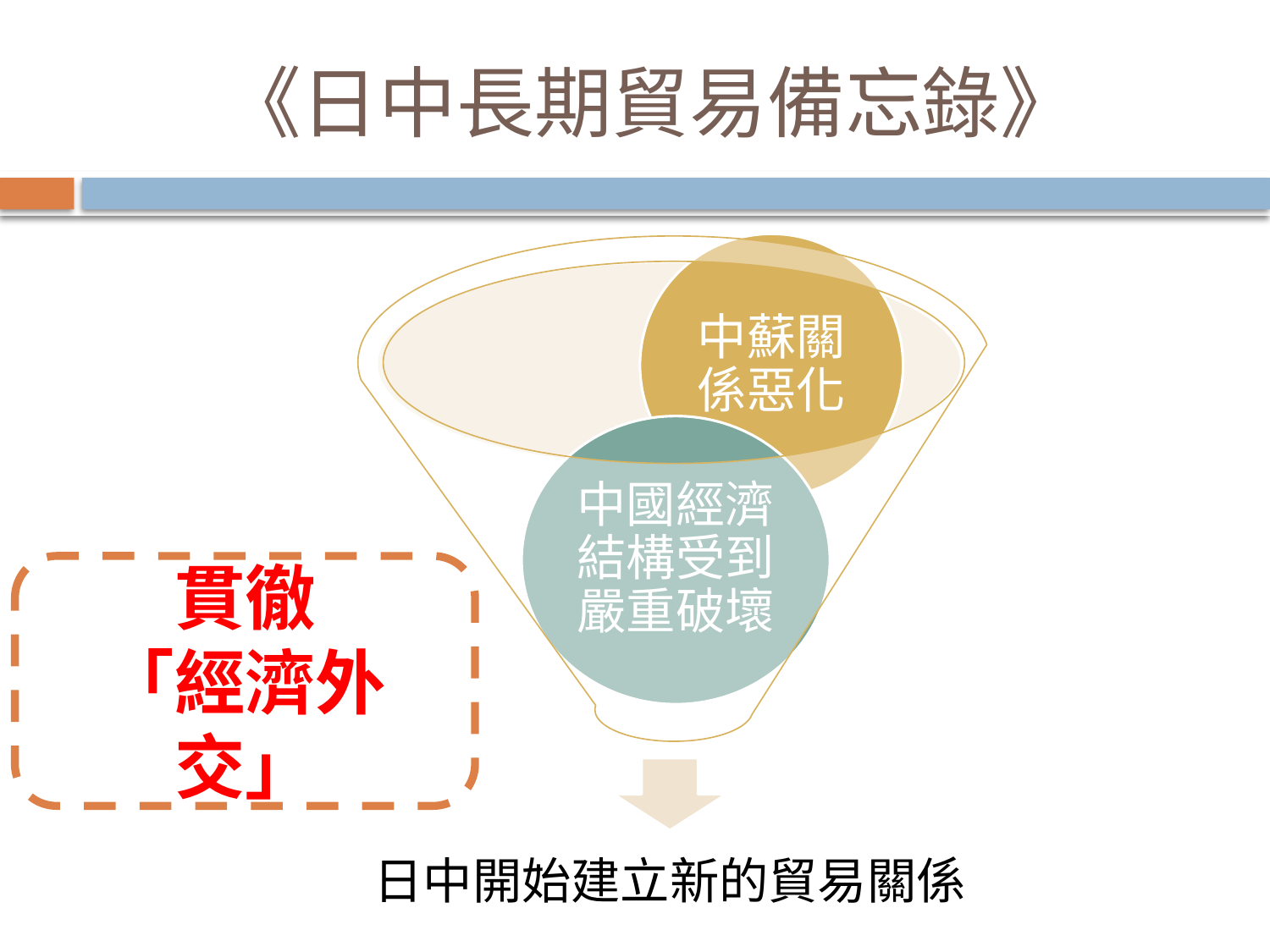

# 《日中長期貿易備忘錄》
日中開始建立新的貿易關係
中蘇關係惡化
中國經濟結構受到嚴重破壞
貫徹
「經濟外交」